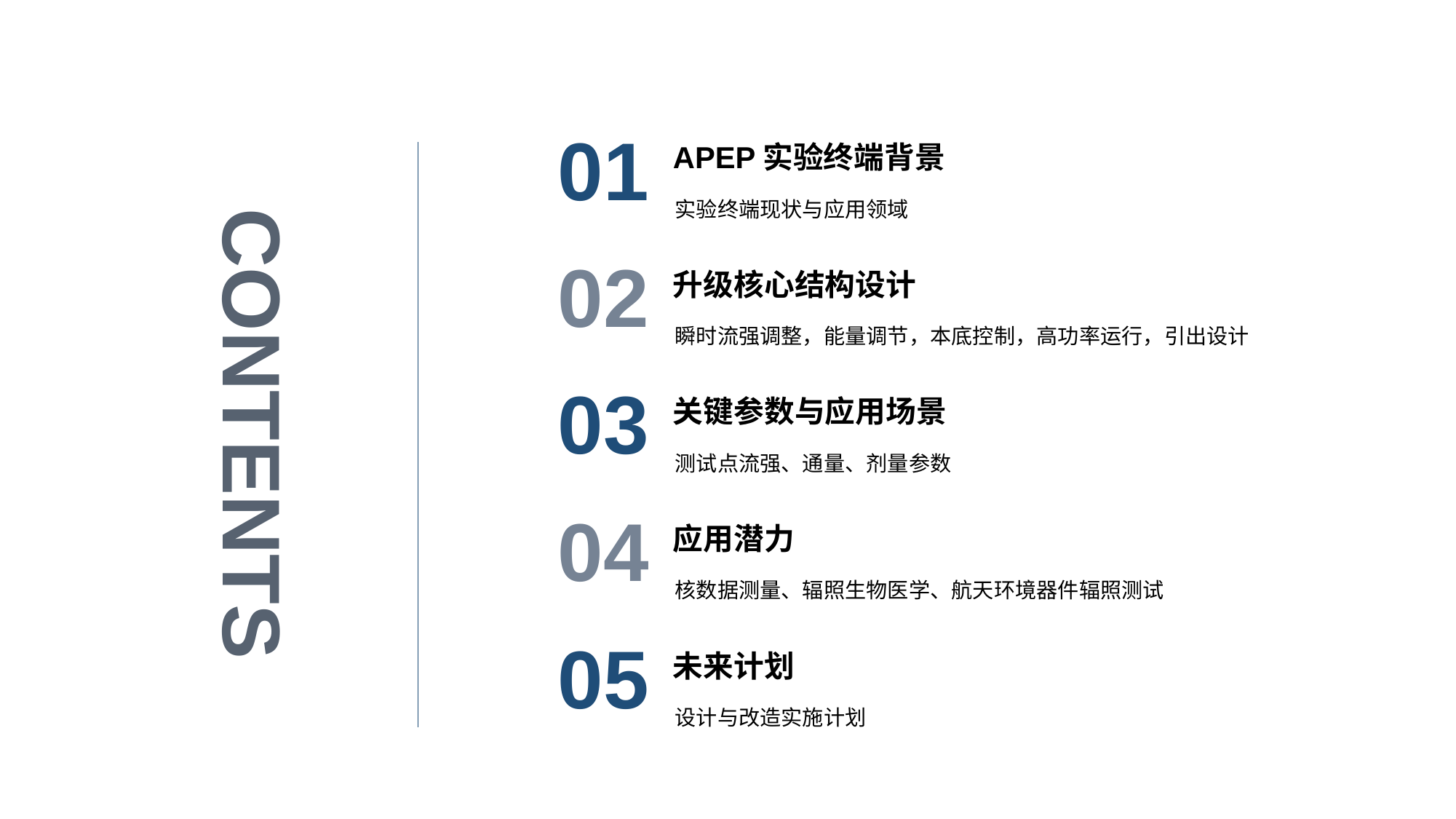

01
APEP实验终端背景
实验终端现状与应用领域
02
升级核心结构设计
瞬时流强调整，能量调节，本底控制，高功率运行，引出设计
03
关键参数与应用场景
测试点流强、通量、剂量参数
04
应用潜力
核数据测量、辐照生物医学、航天环境器件辐照测试
05
未来计划
设计与改造实施计划
CONTENTS